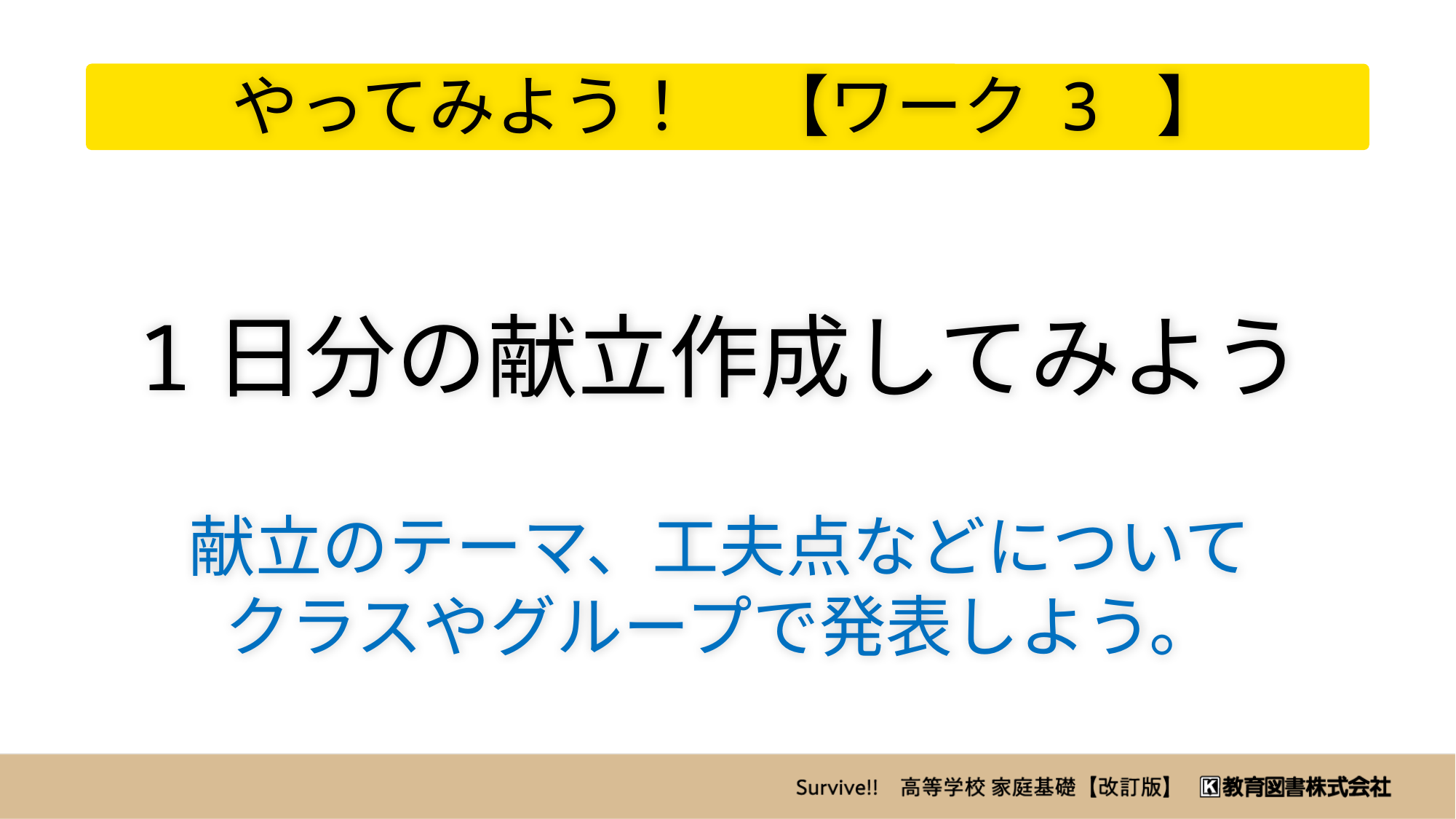

やってみよう！　【ワーク 3 】
1日分の献立作成してみよう
献立のテーマ、工夫点などについて
クラスやグループで発表しよう。